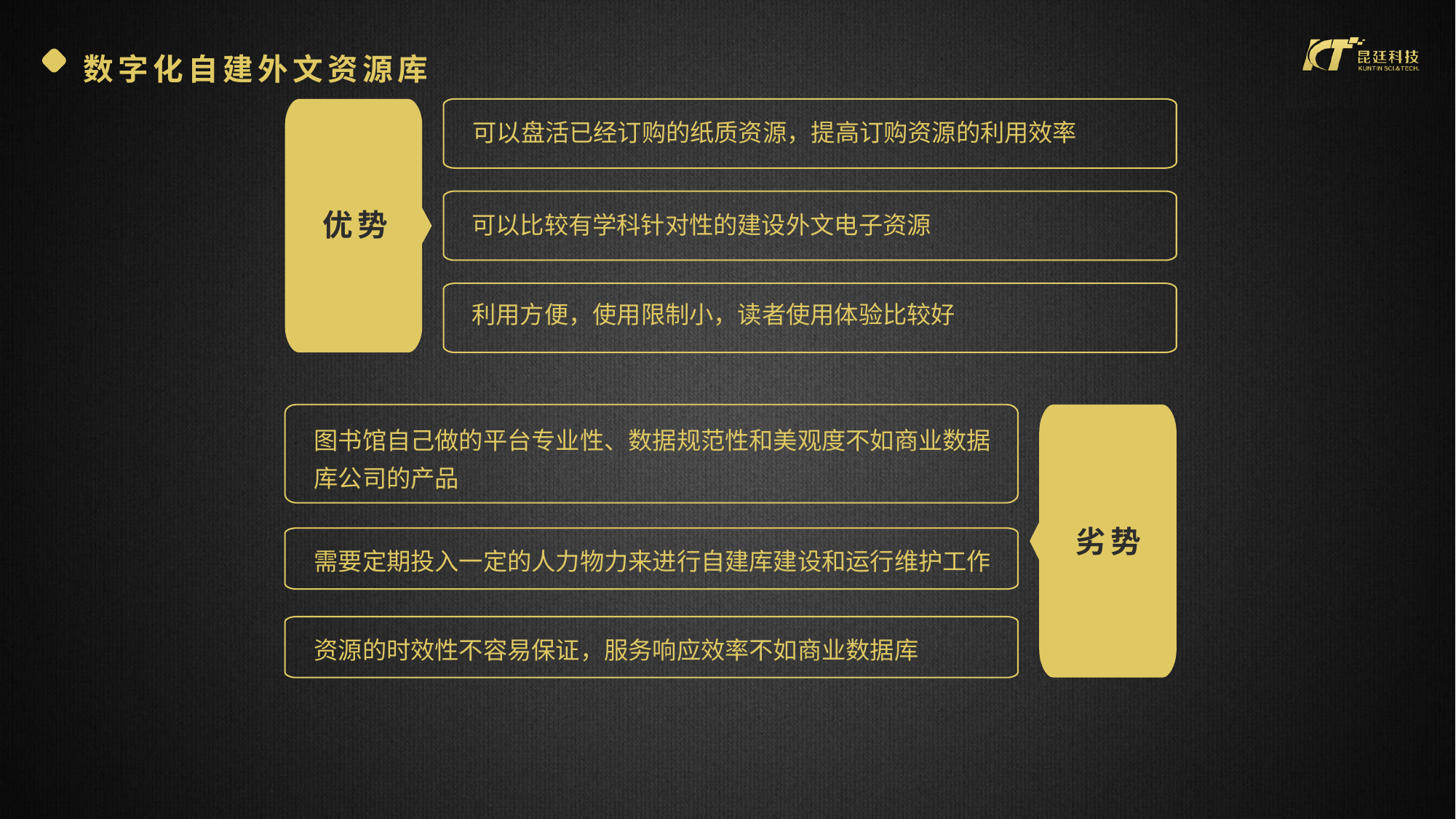

数字化自建外文资源库

优势

可以盘活已经订购的纸质资源，提高订购资源的利用效率

可以比较有学科针对性的建设外文电子资源

利用方便，使用限制小，读者使用体验比较好

图书馆自己做的平台专业性、数据规范性和美观度不如商业数据库公司的产品

劣势

需要定期投入一定的人力物力来进行自建库建设和运行维护工作

资源的时效性不容易保证，服务响应效率不如商业数据库